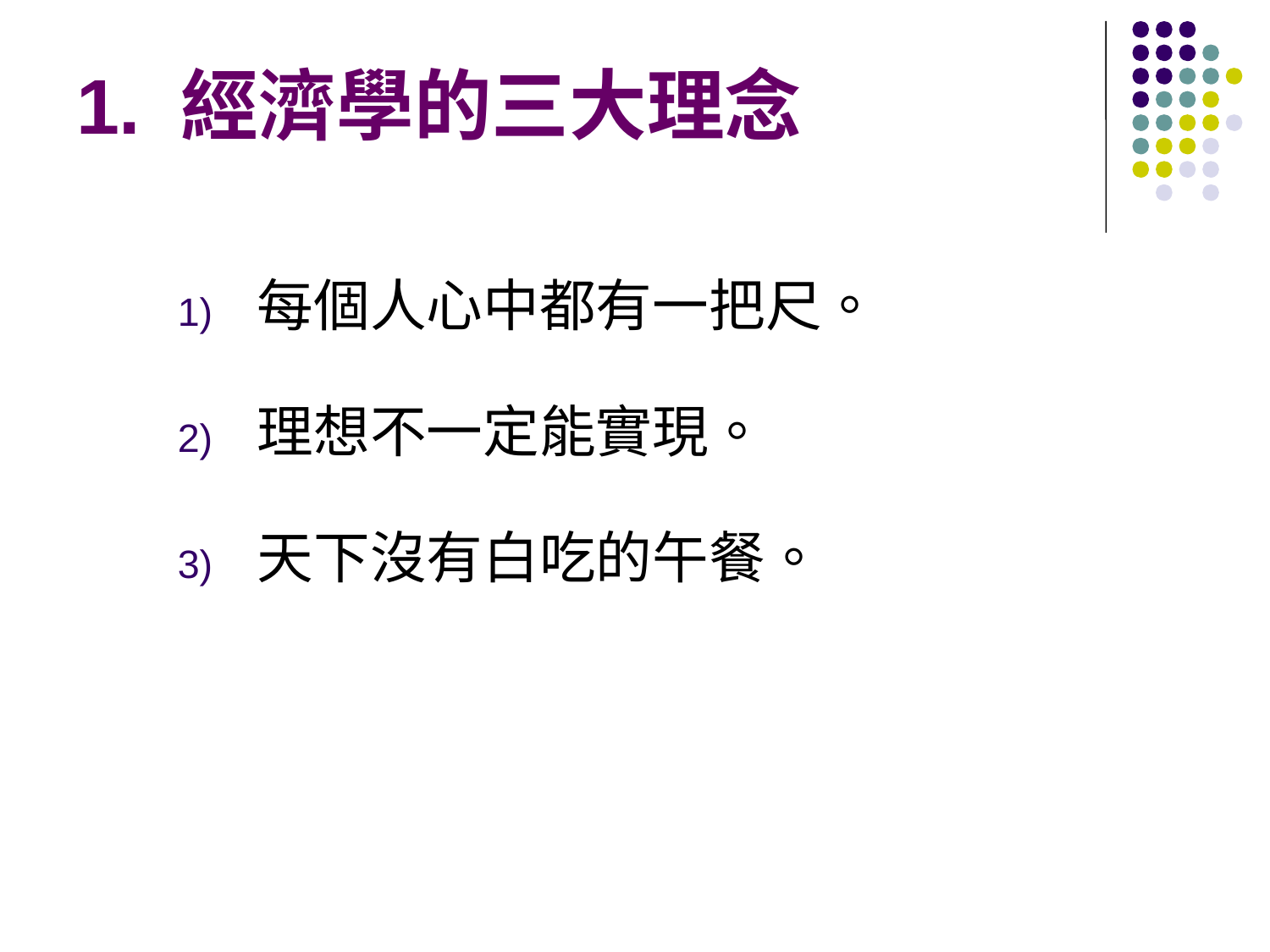

# 1. 經濟學的三大理念
每個人心中都有一把尺。
理想不一定能實現。
天下沒有白吃的午餐。